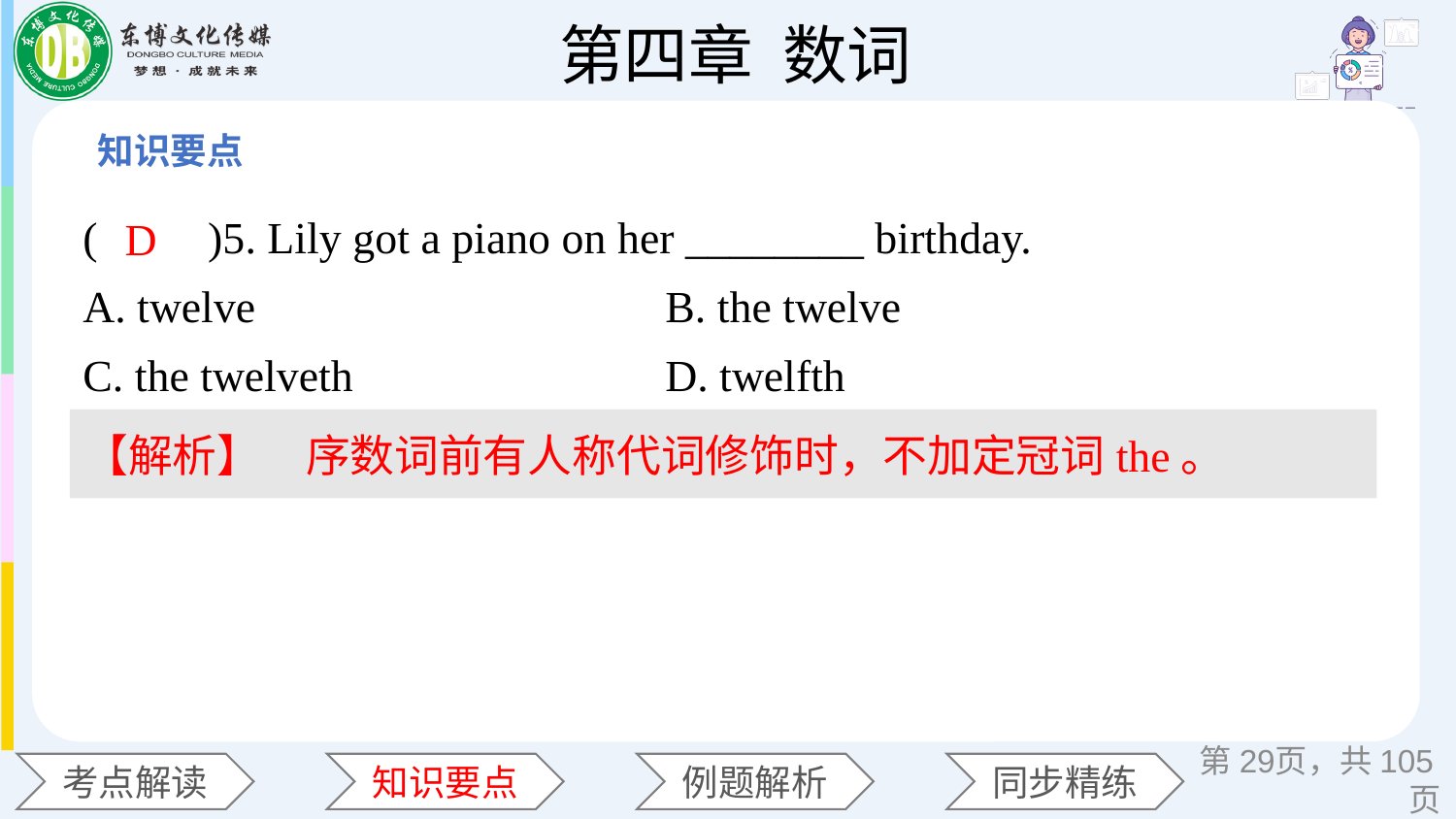

(　　)5. Lily got a piano on her ________ birthday.
A. twelve    			B. the twelve
C. the twelveth    		D. twelfth
D
【解析】　序数词前有人称代词修饰时，不加定冠词the。
第29页，共105页